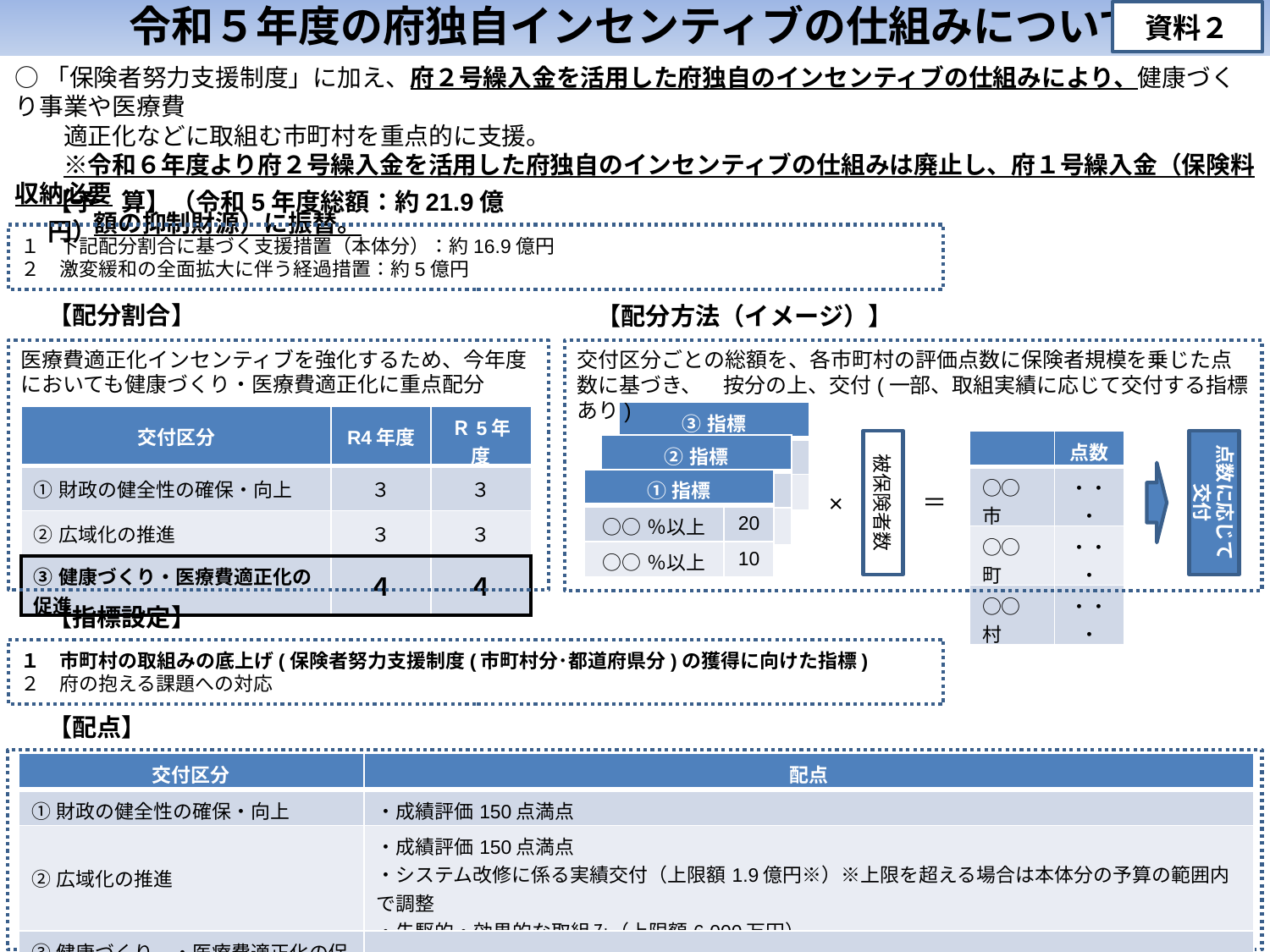

# 令和５年度の府独自インセンティブの仕組みについて
資料２
○「保険者努力支援制度」に加え、府２号繰入金を活用した府独自のインセンティブの仕組みにより、健康づくり事業や医療費
　　適正化などに取組む市町村を重点的に支援。
　　※令和６年度より府２号繰入金を活用した府独自のインセンティブの仕組みは廃止し、府１号繰入金（保険料収納必要
　　　 額の抑制財源）に振替。
【予　算】（令和5年度総額：約21.9億円）
１　下記配分割合に基づく支援措置（本体分）：約16.9億円
２　激変緩和の全面拡大に伴う経過措置：約5億円
【配分割合】
【配分方法（イメージ）】
医療費適正化インセンティブを強化するため、今年度においても健康づくり・医療費適正化に重点配分
交付区分ごとの総額を、各市町村の評価点数に保険者規模を乗じた点数に基づき、　按分の上、交付(一部、取組実績に応じて交付する指標あり)
| ③指標 |  |
| --- | --- |
|  |  |
|  |  |
| 交付区分 | R4年度 | Ｒ5年度 |
| --- | --- | --- |
| ①財政の健全性の確保・向上 | ３ | ３ |
| ②広域化の推進 | ３ | ３ |
| ③健康づくり・医療費適正化の促進 | ４ | ４ |
点数に応じて
交付
被保険者数
|  | 点数 |
| --- | --- |
| ○○市 | ・・・ |
| ○○町 | ・・・ |
| ○○村 | ・・・ |
| ②指標 |  |
| --- | --- |
|  |  |
|  |  |

| ①指標 |  |
| --- | --- |
| ○○％以上 | 20 |
| ○○％以上 | 10 |
＝
×
【指標設定】
１　市町村の取組みの底上げ(保険者努力支援制度(市町村分･都道府県分)の獲得に向けた指標)
２　府の抱える課題への対応
【配点】

| 交付区分 | 配点 |
| --- | --- |
| ①財政の健全性の確保・向上 | ・成績評価150点満点 |
| ②広域化の推進 | ・成績評価150点満点　 ・システム改修に係る実績交付（上限額1.9億円※）※上限を超える場合は本体分の予算の範囲内で調整 ・先駆的・効果的な取組み（上限額6,000万円） |
| ③健康づくり　・医療費適正化の促進 | ・成績評価200点満点　・非肥満者への受診勧奨に係る実績交付（交付見込み4,000万円強） |